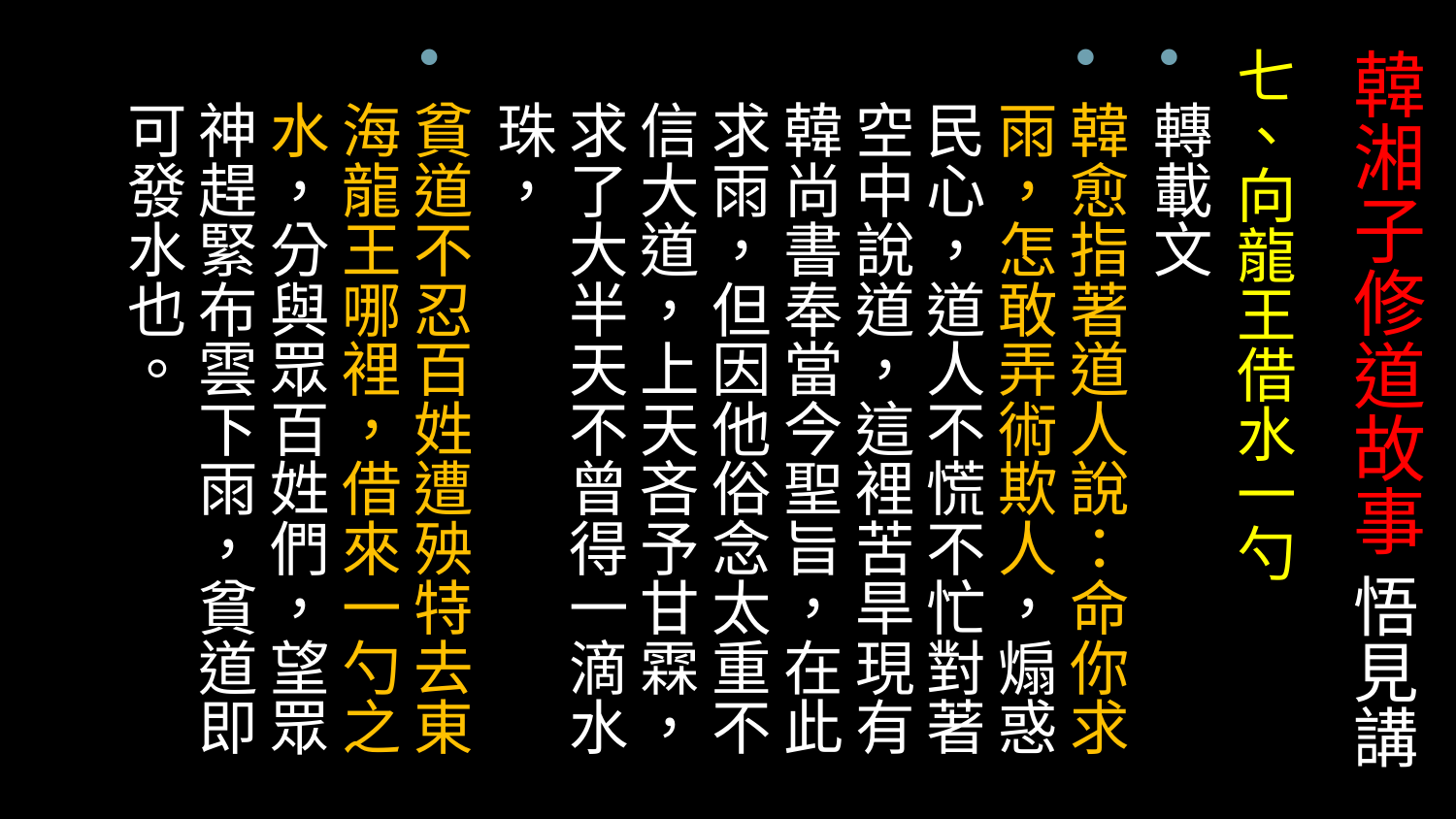

# 韓湘子修道故事 悟見講
七、向龍王借水一勺
轉載文
韓愈指著道人說：命你求雨，怎敢弄術欺人，煽惑民心，道人不慌不忙對著空中說道，這裡苦旱現有韓尚書奉當今聖旨，在此求雨，但因他俗念太重不信大道，上天吝予甘霖，求了大半天不曾得一滴水珠，
貧道不忍百姓遭殃特去東海龍王哪裡，借來一勺之水，分與眾百姓們，望眾神趕緊布雲下雨，貧道即可發水也。